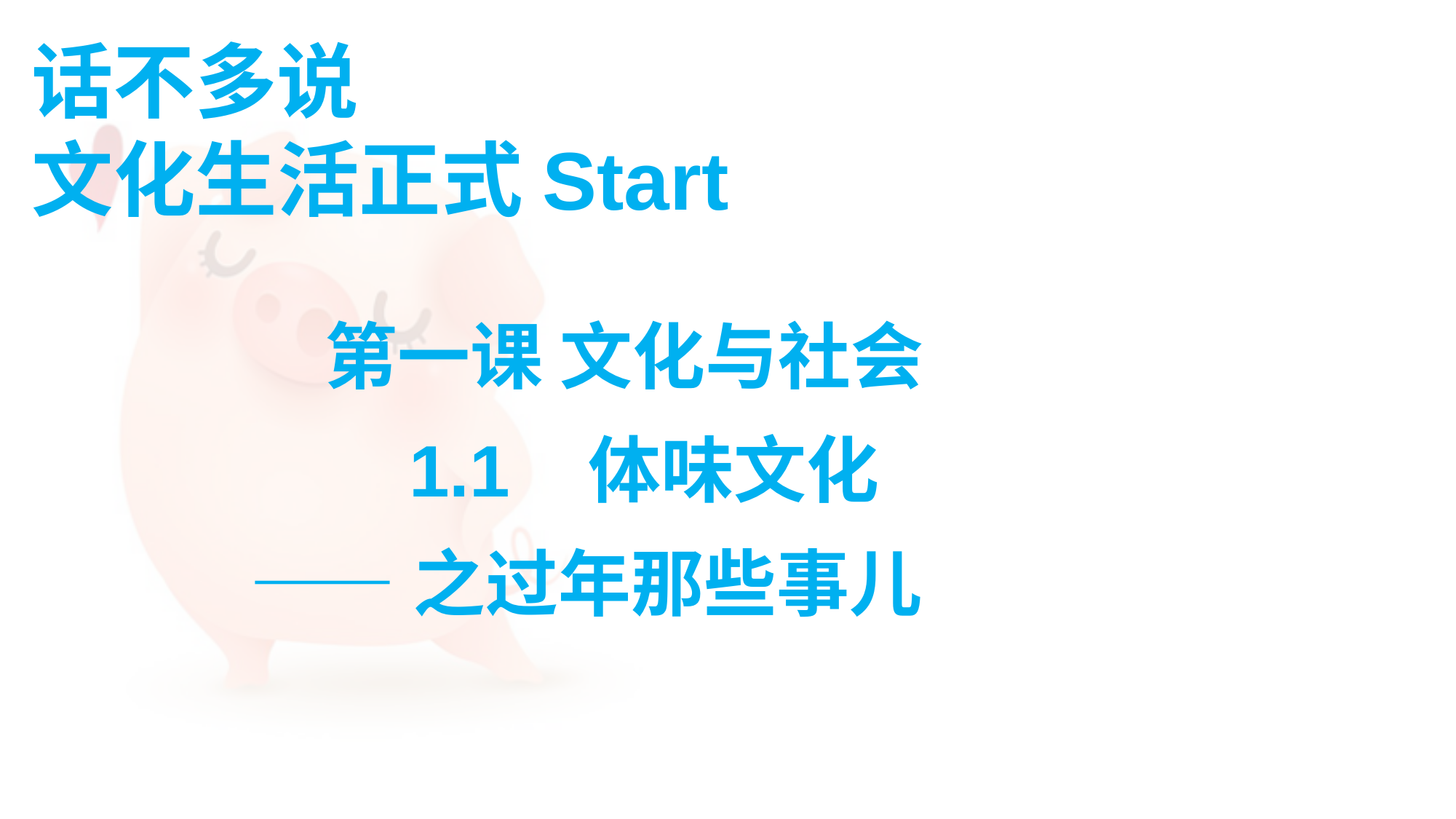

话不多说
文化生活正式Start
第一课 文化与社会
  1.1   体味文化
              ——之过年那些事儿